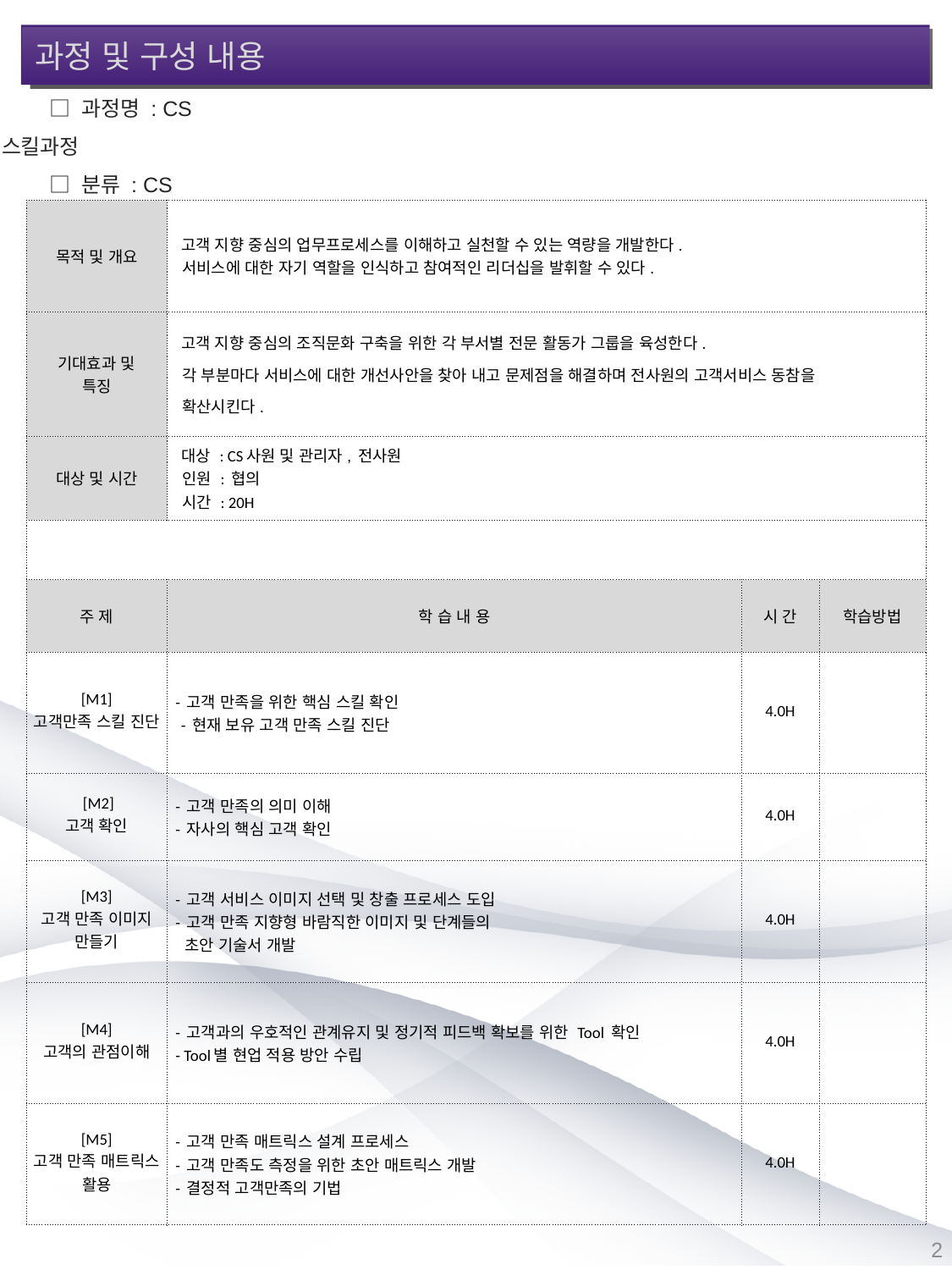

과정 및 구성 내용
□ 과정명 : CS스킬과정
□ 분류 : CS
| 목적 및 개요 | 고객 지향 중심의 업무프로세스를 이해하고 실천할 수 있는 역량을 개발한다. 서비스에 대한 자기 역할을 인식하고 참여적인 리더십을 발휘할 수 있다. |  |  |
| --- | --- | --- | --- |
| 기대효과 및 특징 | 고객 지향 중심의 조직문화 구축을 위한 각 부서별 전문 활동가 그룹을 육성한다. 각 부분마다 서비스에 대한 개선사안을 찾아 내고 문제점을 해결하며 전사원의 고객서비스 동참을 확산시킨다. |  |  |
| 대상 및 시간 | 대상 : CS사원 및 관리자, 전사원 인원 : 협의 시간 : 20H |  |  |
|  |  |  |  |
| 주 제 | 학 습 내 용 | 시 간 | 학습방법 |
| [M1] 고객만족 스킬 진단 | - 고객 만족을 위한 핵심 스킬 확인 - 현재 보유 고객 만족 스킬 진단 | 4.0H |  |
| [M2] 고객 확인 | - 고객 만족의 의미 이해 - 자사의 핵심 고객 확인 | 4.0H |  |
| [M3] 고객 만족 이미지 만들기 | - 고객 서비스 이미지 선택 및 창출 프로세스 도입 - 고객 만족 지향형 바람직한 이미지 및 단계들의 초안 기술서 개발 | 4.0H |  |
| [M4] 고객의 관점이해 | - 고객과의 우호적인 관계유지 및 정기적 피드백 확보를 위한 Tool 확인 - Tool별 현업 적용 방안 수립 | 4.0H |  |
| [M5] 고객 만족 매트릭스 활용 | - 고객 만족 매트릭스 설계 프로세스 - 고객 만족도 측정을 위한 초안 매트릭스 개발 - 결정적 고객만족의 기법 | 4.0H |  |
2